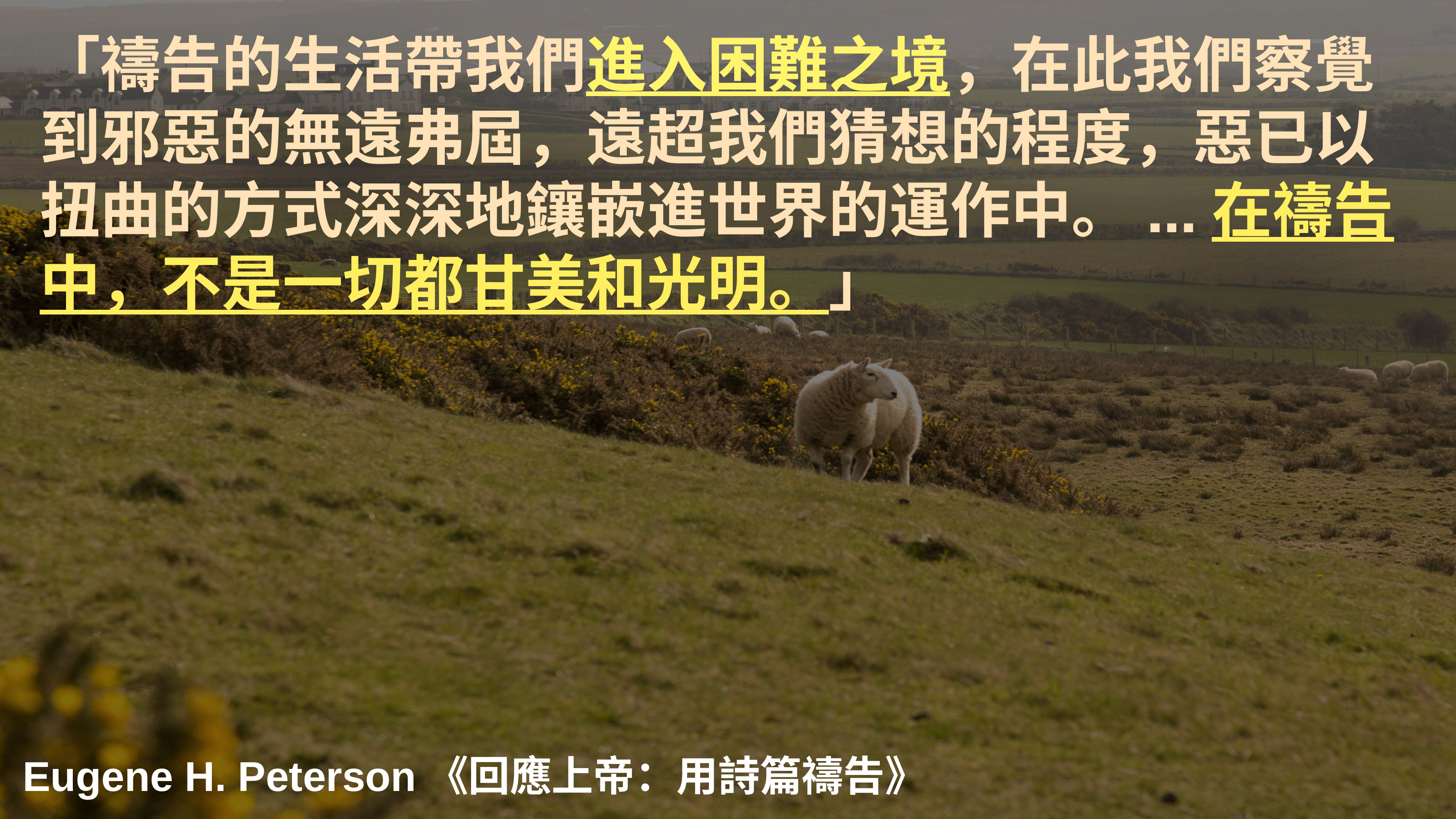

「禱告的生活帶我們進入困難之境，在此我們察覺到邪惡的無遠弗屆，遠超我們猜想的程度，惡已以扭曲的方式深深地鑲嵌進世界的運作中。...在禱告中，不是一切都甘美和光明。」
Eugene H. Peterson《回應上帝：用詩篇禱告》